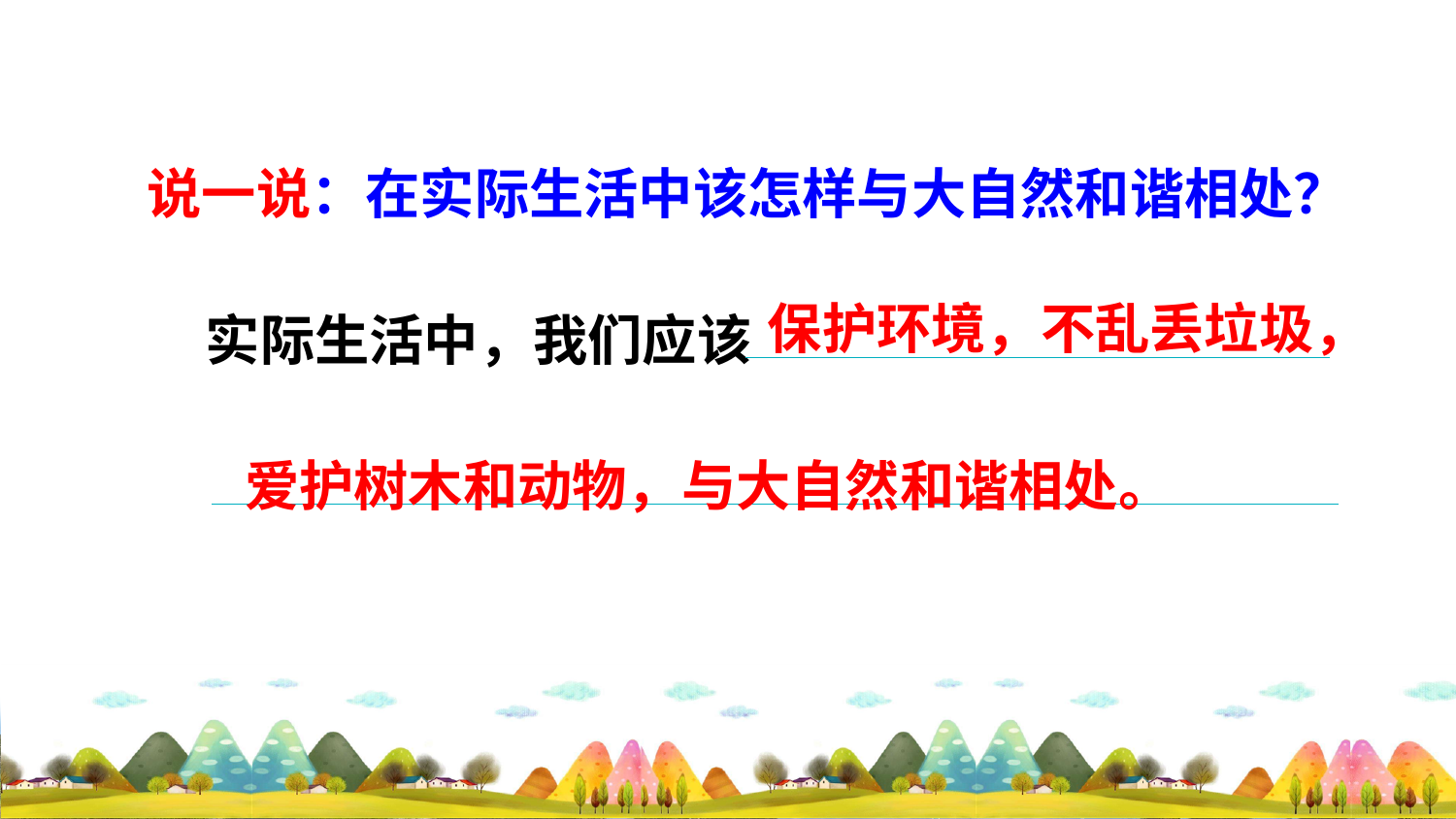

说一说：在实际生活中该怎样与大自然和谐相处？
实际生活中，我们应该

保护环境，不乱丢垃圾，
爱护树木和动物，与大自然和谐相处。